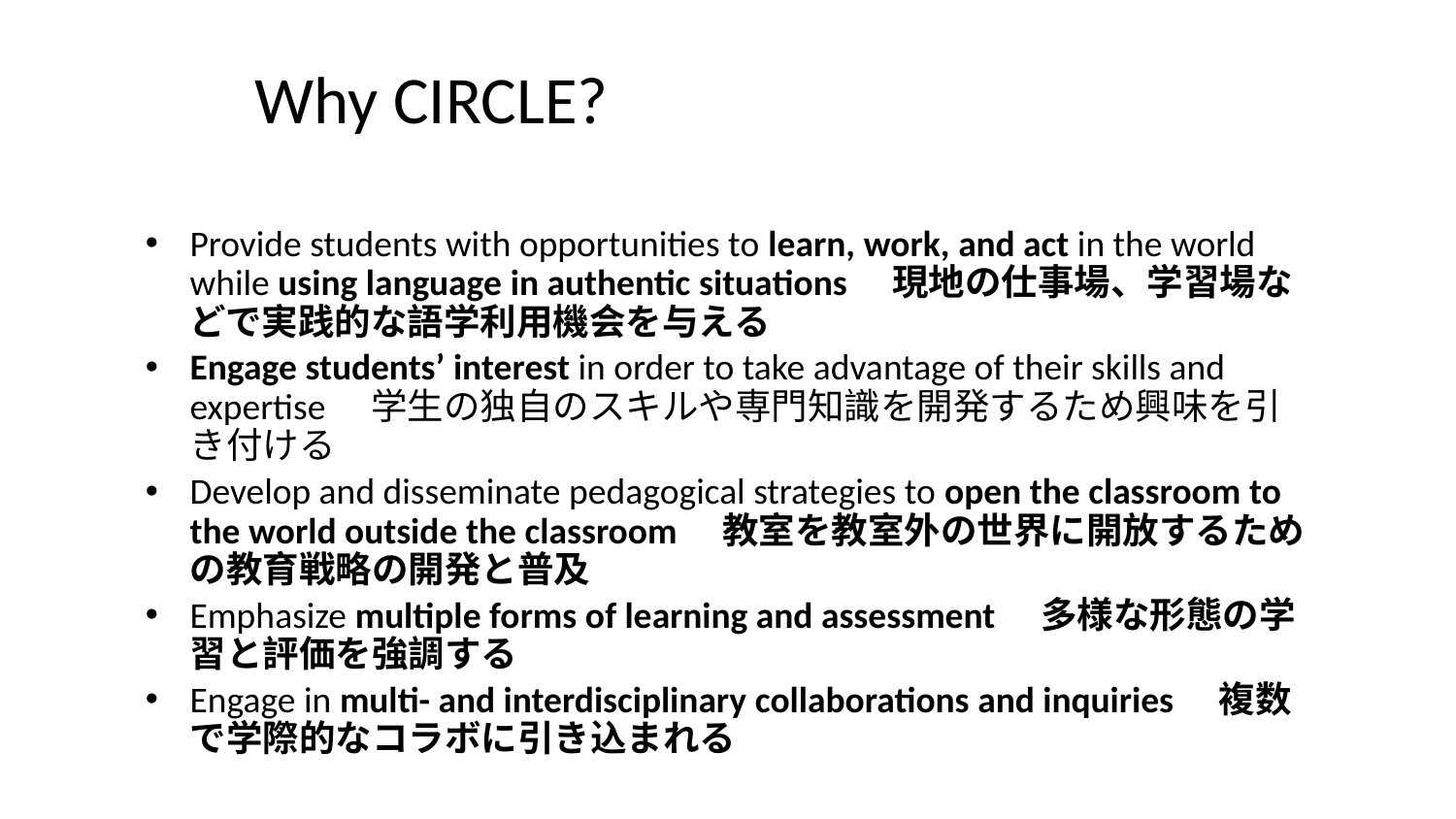

Why CIRCLE?
Provide students with opportunities to learn, work, and act in the world while using language in authentic situations　現地の仕事場、学習場などで実践的な語学利用機会を与える
Engage students’ interest in order to take advantage of their skills and expertise　学生の独自のスキルや専門知識を開発するため興味を引き付ける
Develop and disseminate pedagogical strategies to open the classroom to the world outside the classroom　教室を教室外の世界に開放するための教育戦略の開発と普及
Emphasize multiple forms of learning and assessment　多様な形態の学習と評価を強調する
Engage in multi- and interdisciplinary collaborations and inquiries　複数で学際的なコラボに引き込まれる